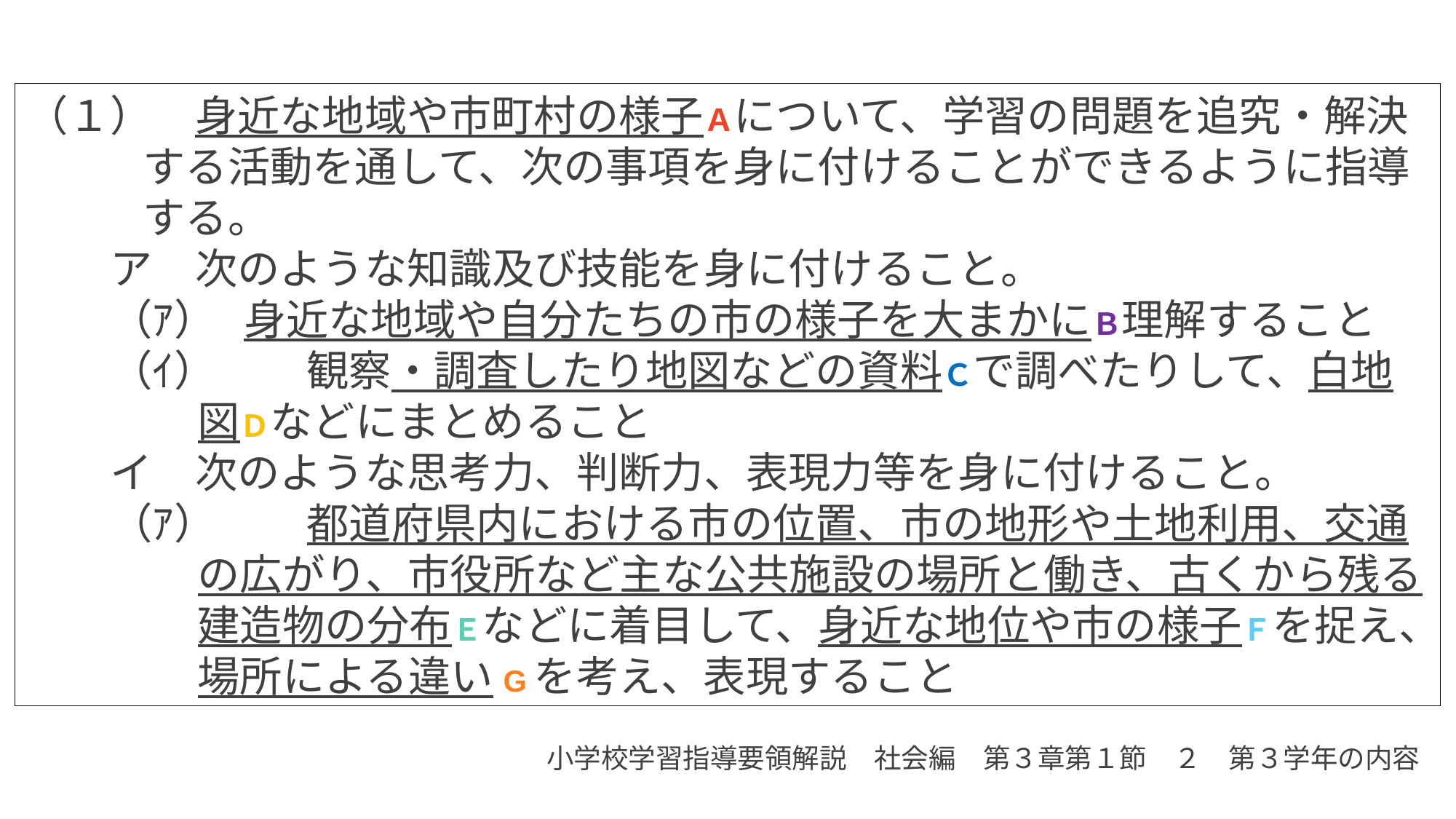

（１）　身近な地域や市町村の様子Ａについて、学習の問題を追究・解決する活動を通して、次の事項を身に付けることができるように指導する。
　　ア　次のような知識及び技能を身に付けること。
　　（ｱ）	身近な地域や自分たちの市の様子を大まかにＢ理解すること
　　（ｲ）	観察・調査したり地図などの資料Ｃで調べたりして、白地図Ｄなどにまとめること
　　イ　次のような思考力、判断力、表現力等を身に付けること。
　　（ｱ）	都道府県内における市の位置、市の地形や土地利用、交通の広がり、市役所など主な公共施設の場所と働き、古くから残る建造物の分布Ｅなどに着目して、身近な地位や市の様子Ｆを捉え、場所による違いGを考え、表現すること

小学校学習指導要領解説　社会編　第３章第１節　２　第３学年の内容